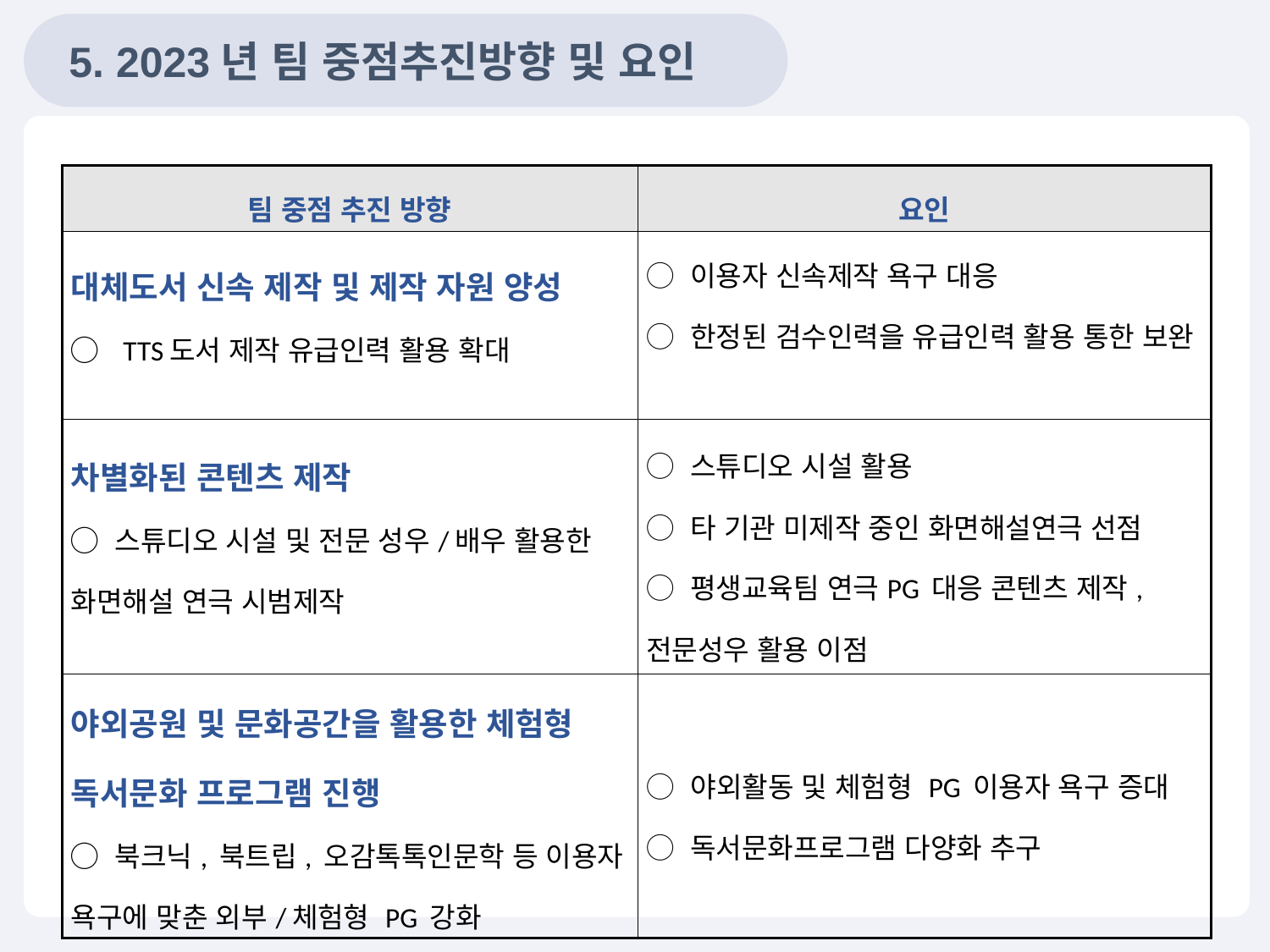

5. 2023년 팀 중점추진방향 및 요인

| 팀 중점 추진 방향 | 요인 |
| --- | --- |
| 대체도서 신속 제작 및 제작 자원 양성 ◯ TTS도서 제작 유급인력 활용 확대 | ◯ 이용자 신속제작 욕구 대응 ◯ 한정된 검수인력을 유급인력 활용 통한 보완 |
| 차별화된 콘텐츠 제작 ◯ 스튜디오 시설 및 전문 성우/배우 활용한 화면해설 연극 시범제작 | ◯ 스튜디오 시설 활용 ◯ 타 기관 미제작 중인 화면해설연극 선점 ◯ 평생교육팀 연극PG 대응 콘텐츠 제작, 전문성우 활용 이점 |
| 야외공원 및 문화공간을 활용한 체험형 독서문화 프로그램 진행 ◯ 북크닉, 북트립, 오감톡톡인문학 등 이용자 욕구에 맞춘 외부/체험형 PG 강화 | ◯ 야외활동 및 체험형 PG 이용자 욕구 증대 ◯ 독서문화프로그램 다양화 추구 |